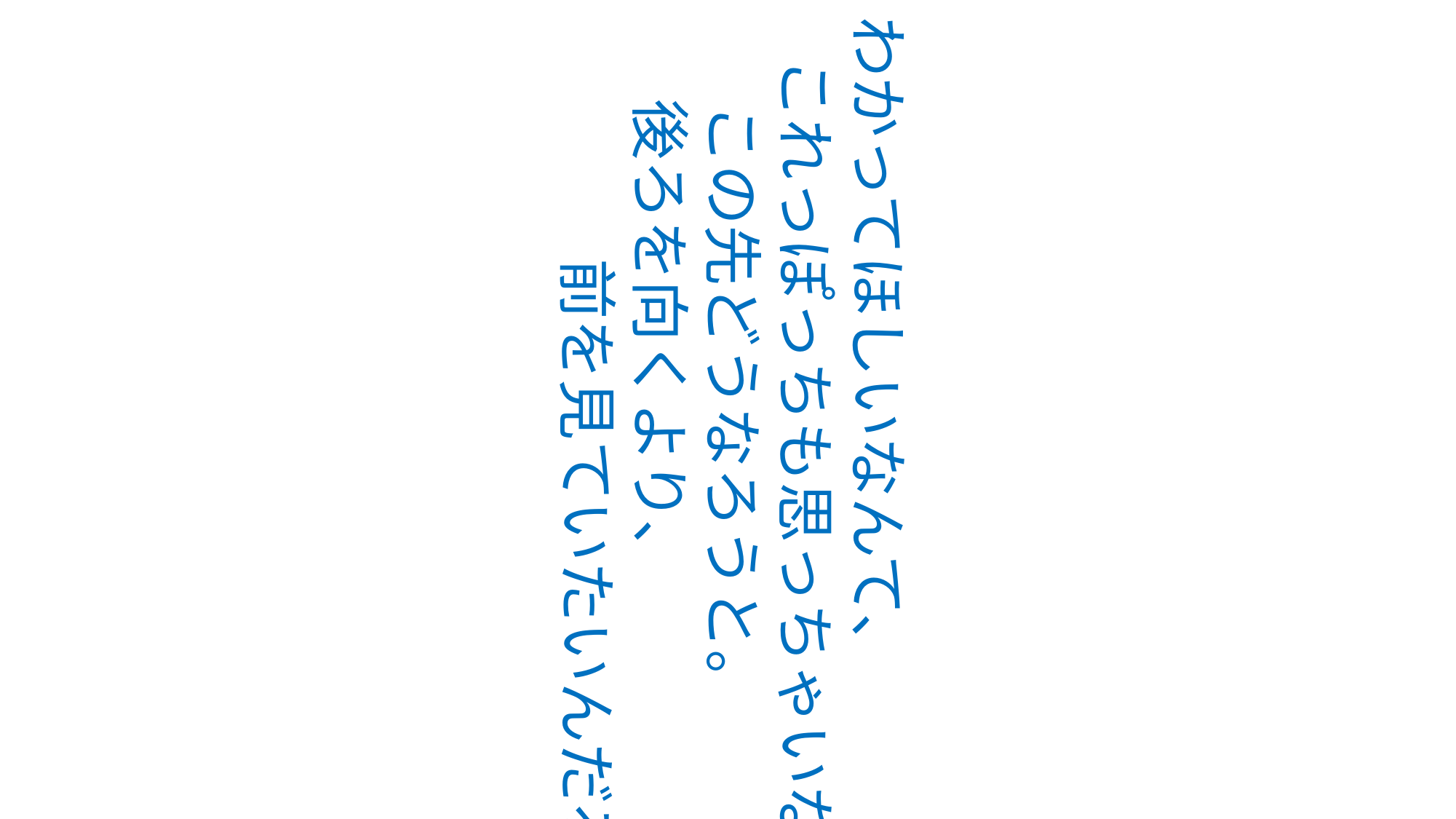

わかってほしいなんて、
  これっぽっちも思っちゃいないわ、
　  この先どうなろうと。
     後ろを向くより、
　　　　前を見ていたいんだろう。